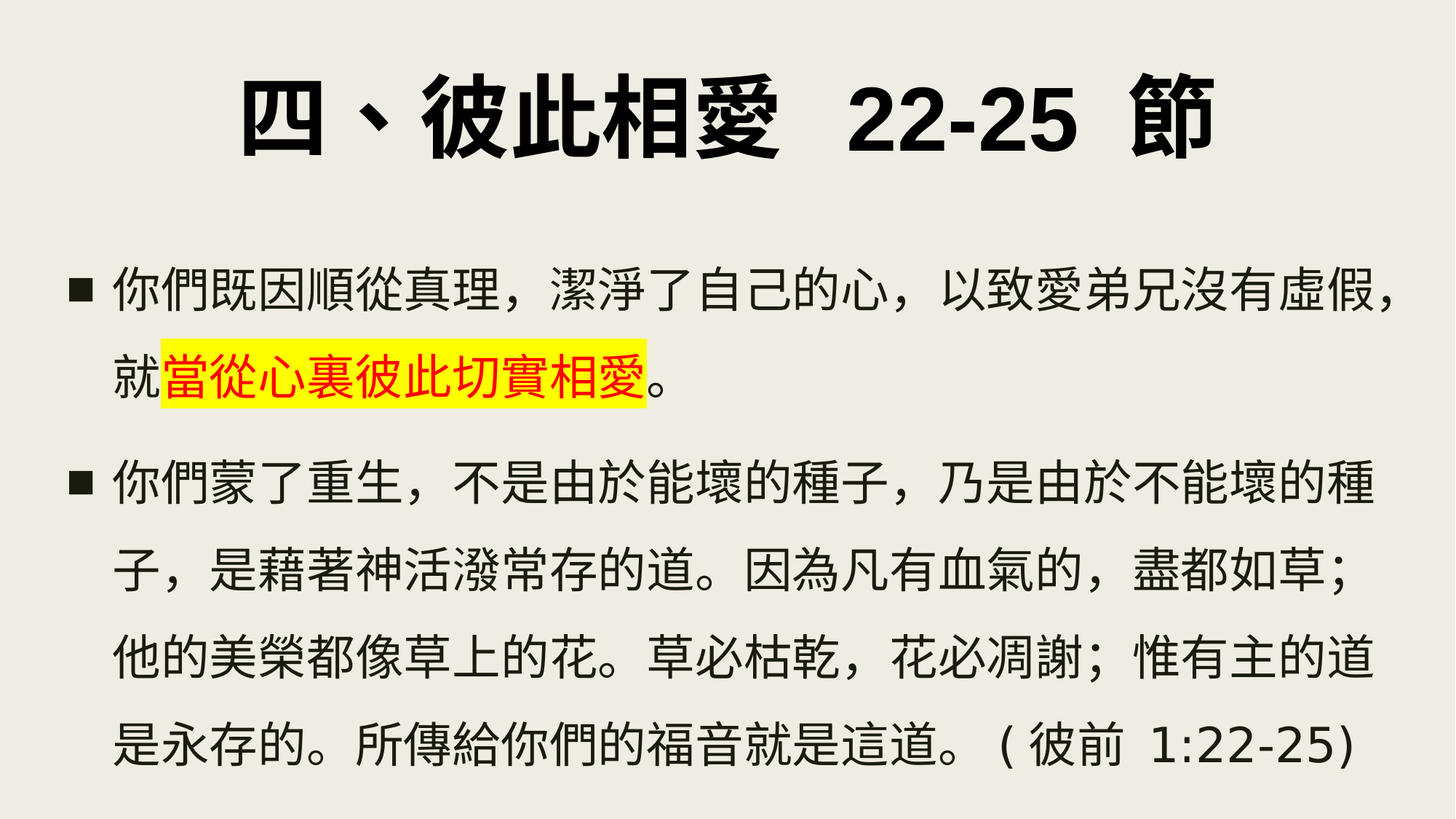

# 四、彼此相愛  22-25 節
你們既因順從真理，潔淨了自己的心，以致愛弟兄沒有虛假，就當從心裏彼此切實相愛。
你們蒙了重生，不是由於能壞的種子，乃是由於不能壞的種子，是藉著神活潑常存的道。因為凡有血氣的，盡都如草；他的美榮都像草上的花。草必枯乾，花必凋謝；惟有主的道是永存的。所傳給你們的福音就是這道。(彼前 1:22-25)